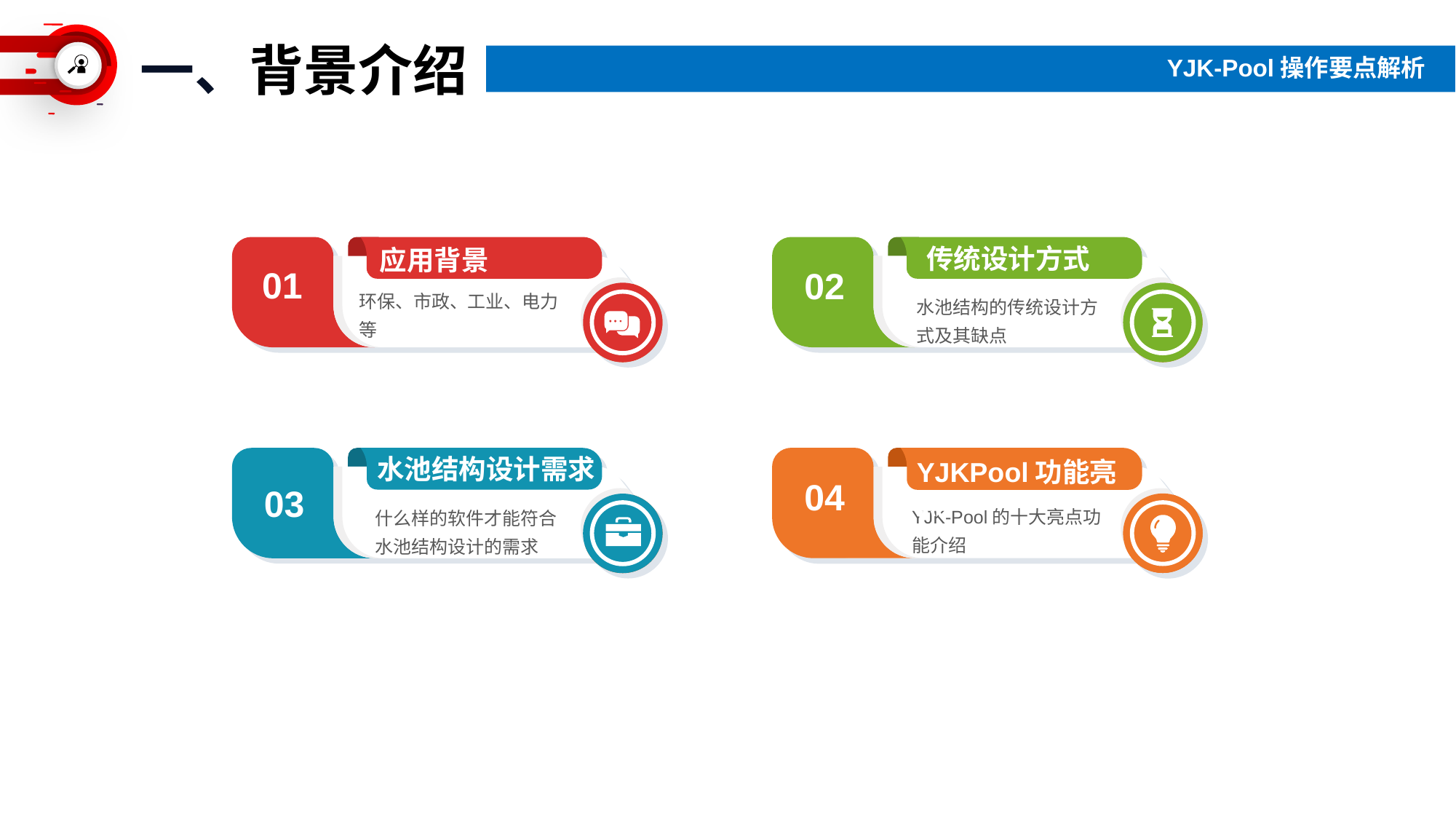

一、背景介绍

YJK-Pool操作要点解析

传统设计方式

应用背景
01
02
环保、市政、工业、电力等
水池结构的传统设计方式及其缺点
水池结构设计需求

YJKPool功能亮点
04
03
YJK-Pool的十大亮点功能介绍
什么样的软件才能符合水池结构设计的需求